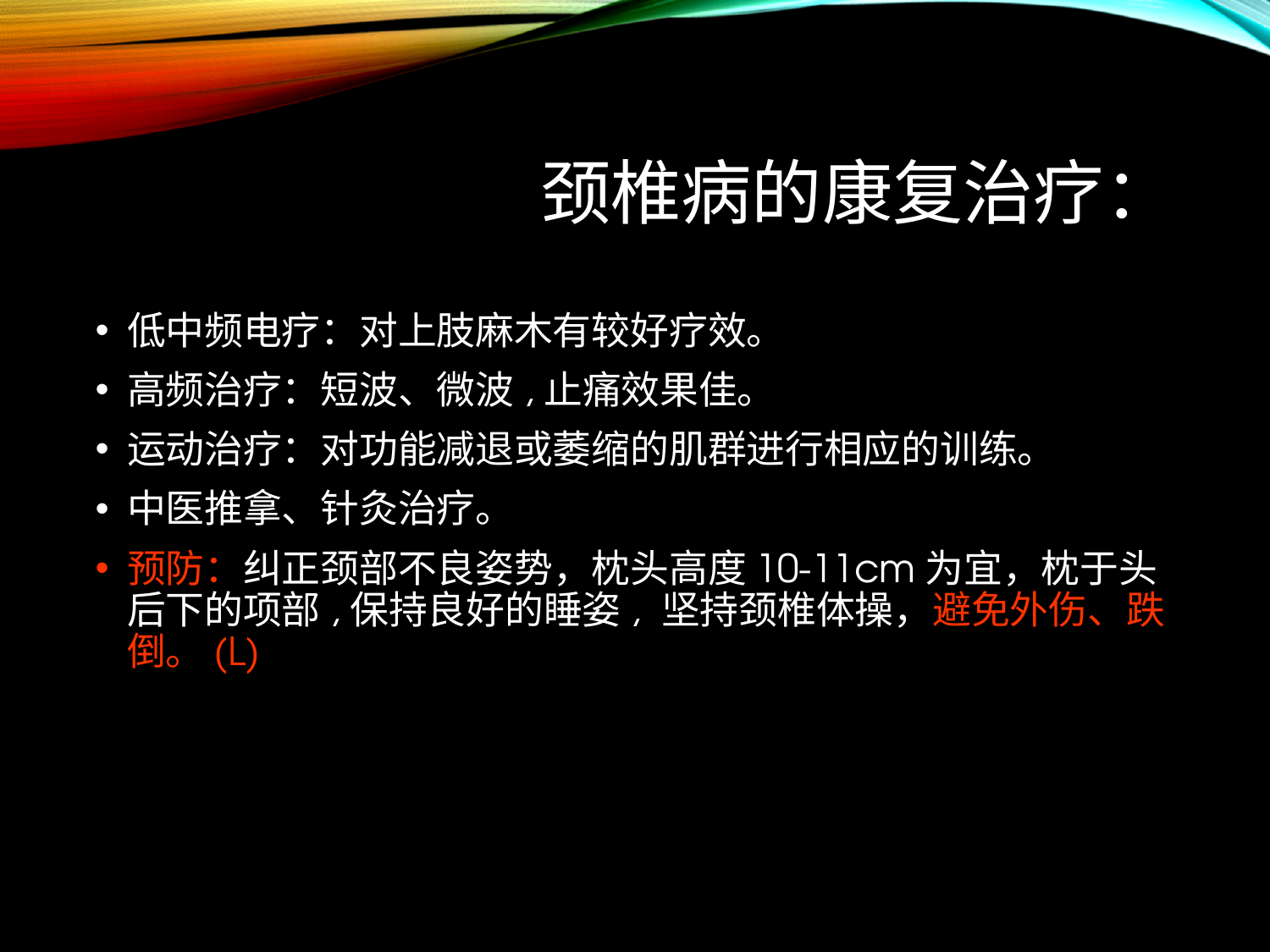

# 颈椎病的康复治疗：
低中频电疗：对上肢麻木有较好疗效。
高频治疗：短波、微波,止痛效果佳。
运动治疗：对功能减退或萎缩的肌群进行相应的训练。
中医推拿、针灸治疗。
预防：纠正颈部不良姿势，枕头高度10-11cm为宜，枕于头后下的项部,保持良好的睡姿, 坚持颈椎体操，避免外伤、跌倒。(L)